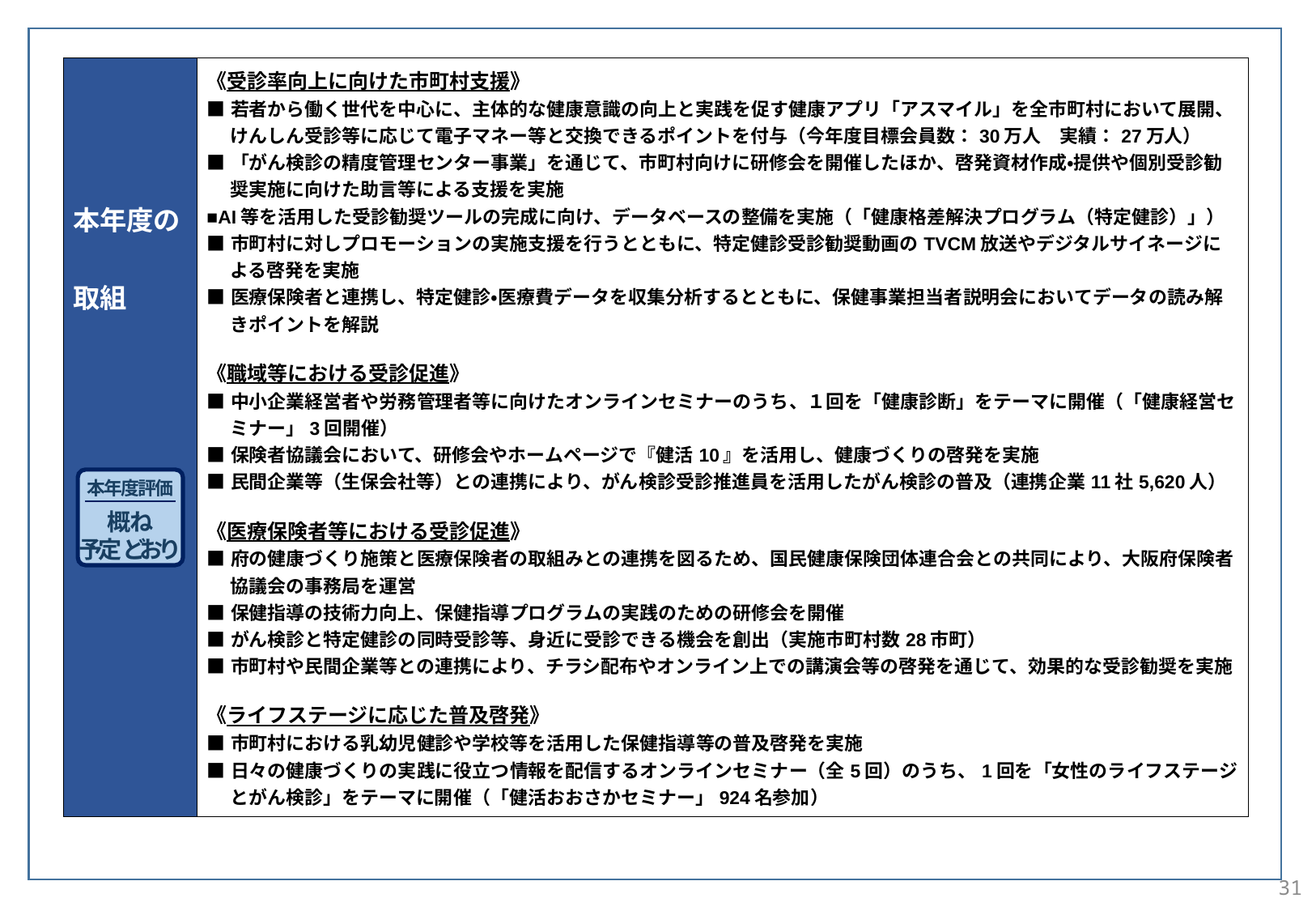

| 本年度の 取組 | 《受診率向上に向けた市町村支援》 ■若者から働く世代を中心に、主体的な健康意識の向上と実践を促す健康アプリ「アスマイル」を全市町村において展開、けんしん受診等に応じて電子マネー等と交換できるポイントを付与（今年度目標会員数：30万人　実績：27万人） ■「がん検診の精度管理センター事業」を通じて、市町村向けに研修会を開催したほか、啓発資材作成・提供や個別受診勧奨実施に向けた助言等による支援を実施 ■AI等を活用した受診勧奨ツールの完成に向け、データベースの整備を実施（「健康格差解決プログラム（特定健診）」） ■市町村に対しプロモーションの実施支援を行うとともに、特定健診受診勧奨動画のTVCM放送やデジタルサイネージによる啓発を実施 ■医療保険者と連携し、特定健診・医療費データを収集分析するとともに、保健事業担当者説明会においてデータの読み解きポイントを解説 《職域等における受診促進》 ■中小企業経営者や労務管理者等に向けたオンラインセミナーのうち、１回を「健康診断」をテーマに開催（「健康経営セミナー」3回開催） ■保険者協議会において、研修会やホームページで『健活10』を活用し、健康づくりの啓発を実施 ■民間企業等（生保会社等）との連携により、がん検診受診推進員を活用したがん検診の普及（連携企業11社5,620人） 《医療保険者等における受診促進》 ■府の健康づくり施策と医療保険者の取組みとの連携を図るため、国民健康保険団体連合会との共同により、大阪府保険者協議会の事務局を運営 ■保健指導の技術力向上、保健指導プログラムの実践のための研修会を開催 ■がん検診と特定健診の同時受診等、身近に受診できる機会を創出（実施市町村数28市町）　 ■市町村や民間企業等との連携により、チラシ配布やオンライン上での講演会等の啓発を通じて、効果的な受診勧奨を実施 《ライフステージに応じた普及啓発》 ■市町村における乳幼児健診や学校等を活用した保健指導等の普及啓発を実施 ■日々の健康づくりの実践に役立つ情報を配信するオンラインセミナー（全5回）のうち、1回を「女性のライフステージとがん検診」をテーマに開催（「健活おおさかセミナー」924名参加） |
| --- | --- |
本年度評価

概ね
予定どおり
31